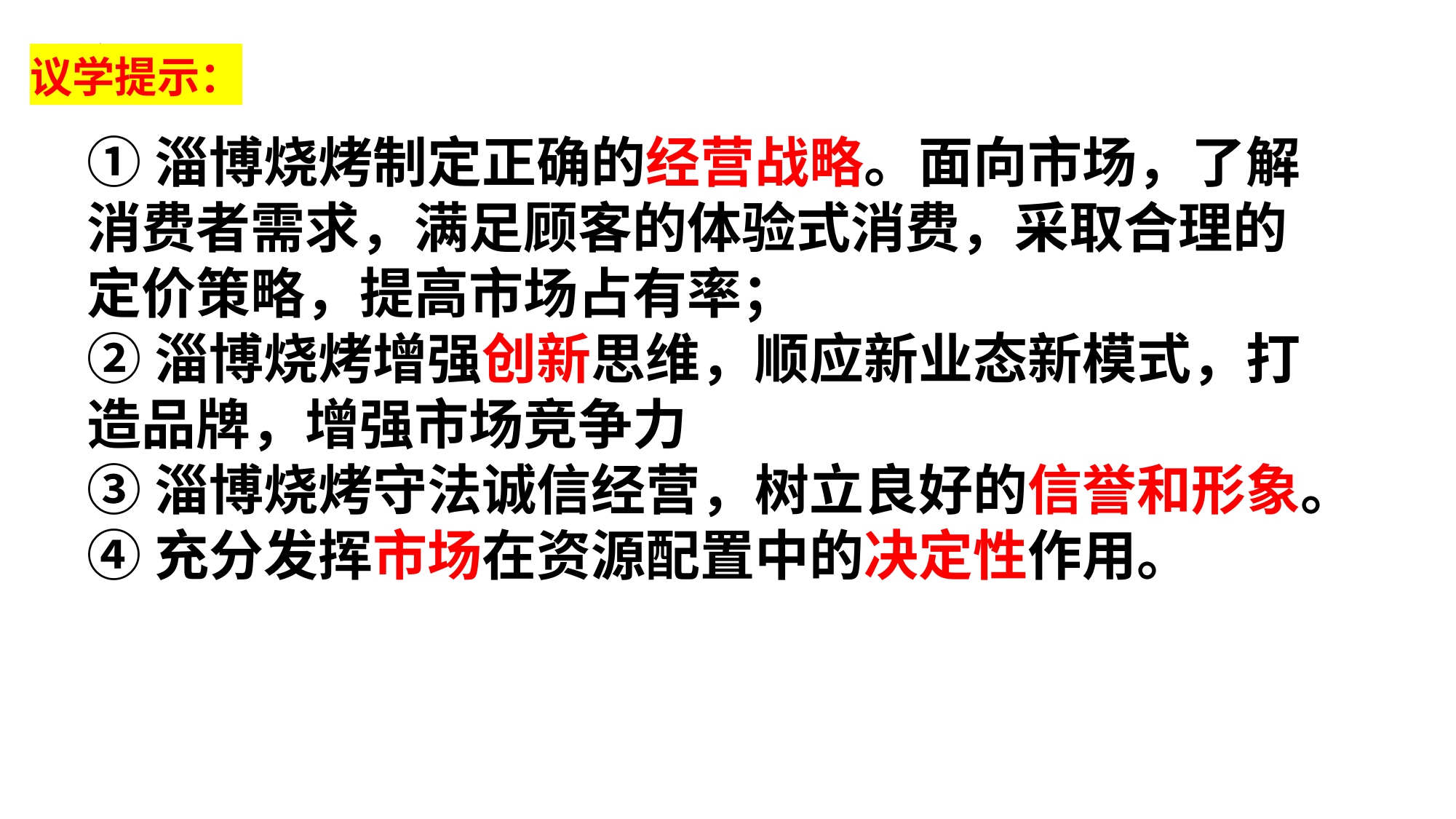

议学提示：
①淄博烧烤制定正确的经营战略。面向市场，了解消费者需求，满足顾客的体验式消费，采取合理的定价策略，提高市场占有率；
②淄博烧烤增强创新思维，顺应新业态新模式，打造品牌，增强市场竞争力
③淄博烧烤守法诚信经营，树立良好的信誉和形象。
④充分发挥市场在资源配置中的决定性作用。